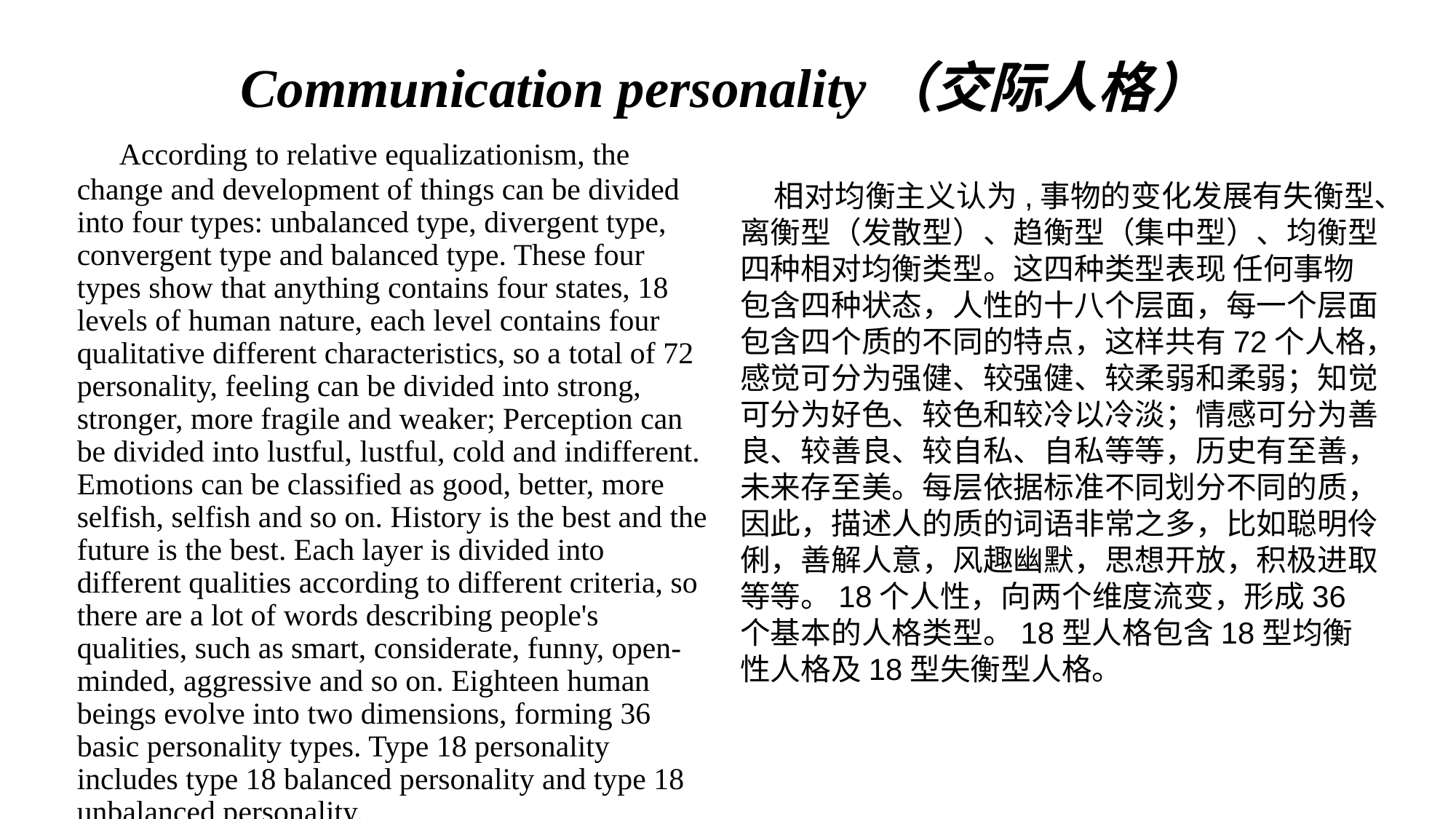

# Communication personality（交际人格）
    According to relative equalizationism, the change and development of things can be divided into four types: unbalanced type, divergent type, convergent type and balanced type. These four types show that anything contains four states, 18 levels of human nature, each level contains four qualitative different characteristics, so a total of 72 personality, feeling can be divided into strong, stronger, more fragile and weaker; Perception can be divided into lustful, lustful, cold and indifferent. Emotions can be classified as good, better, more selfish, selfish and so on. History is the best and the future is the best. Each layer is divided into different qualities according to different criteria, so there are a lot of words describing people's qualities, such as smart, considerate, funny, open-minded, aggressive and so on. Eighteen human beings evolve into two dimensions, forming 36 basic personality types. Type 18 personality includes type 18 balanced personality and type 18 unbalanced personality.
    相对均衡主义认为,事物的变化发展有失衡型、离衡型（发散型）、趋衡型（集中型）、均衡型四种相对均衡类型。这四种类型表现 任何事物包含四种状态，人性的十八个层面，每一个层面包含四个质的不同的特点，这样共有72个人格，感觉可分为强健、较强健、较柔弱和柔弱；知觉可分为好色、较色和较冷以冷淡；情感可分为善良、较善良、较自私、自私等等，历史有至善，未来存至美。每层依据标准不同划分不同的质，因此，描述人的质的词语非常之多，比如聪明伶俐，善解人意，风趣幽默，思想开放，积极进取等等。18个人性，向两个维度流变，形成36个基本的人格类型。18型人格包含18型均衡性人格及18型失衡型人格。